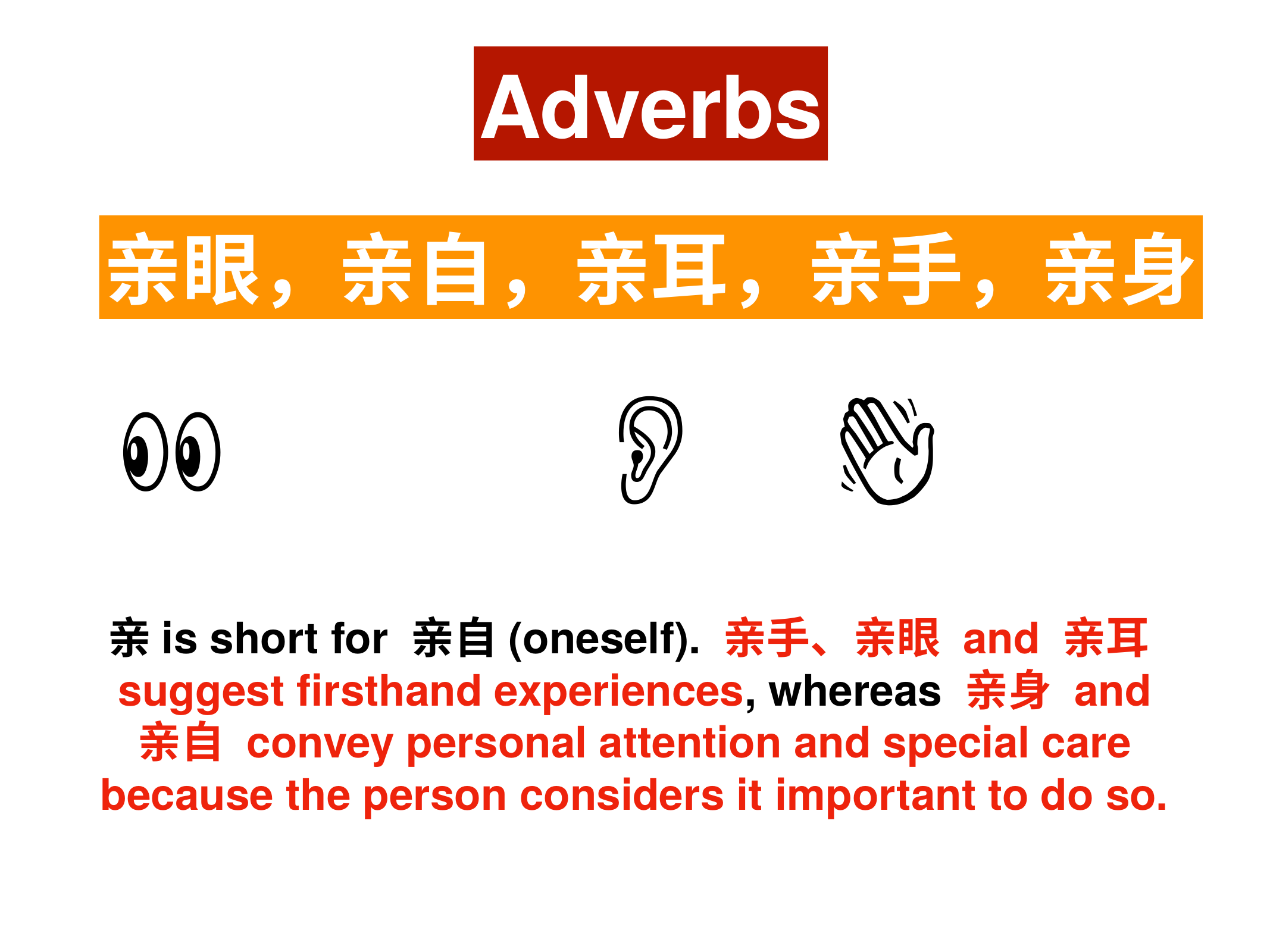

Adverbs
亲眼，亲自，亲耳，亲手，亲身
👀
👂
👋
亲is short for 亲自(oneself). 亲手、亲眼 and 亲耳  suggest firsthand experiences, whereas 亲身 and 亲自 convey personal attention and special care because the person considers it important to do so.